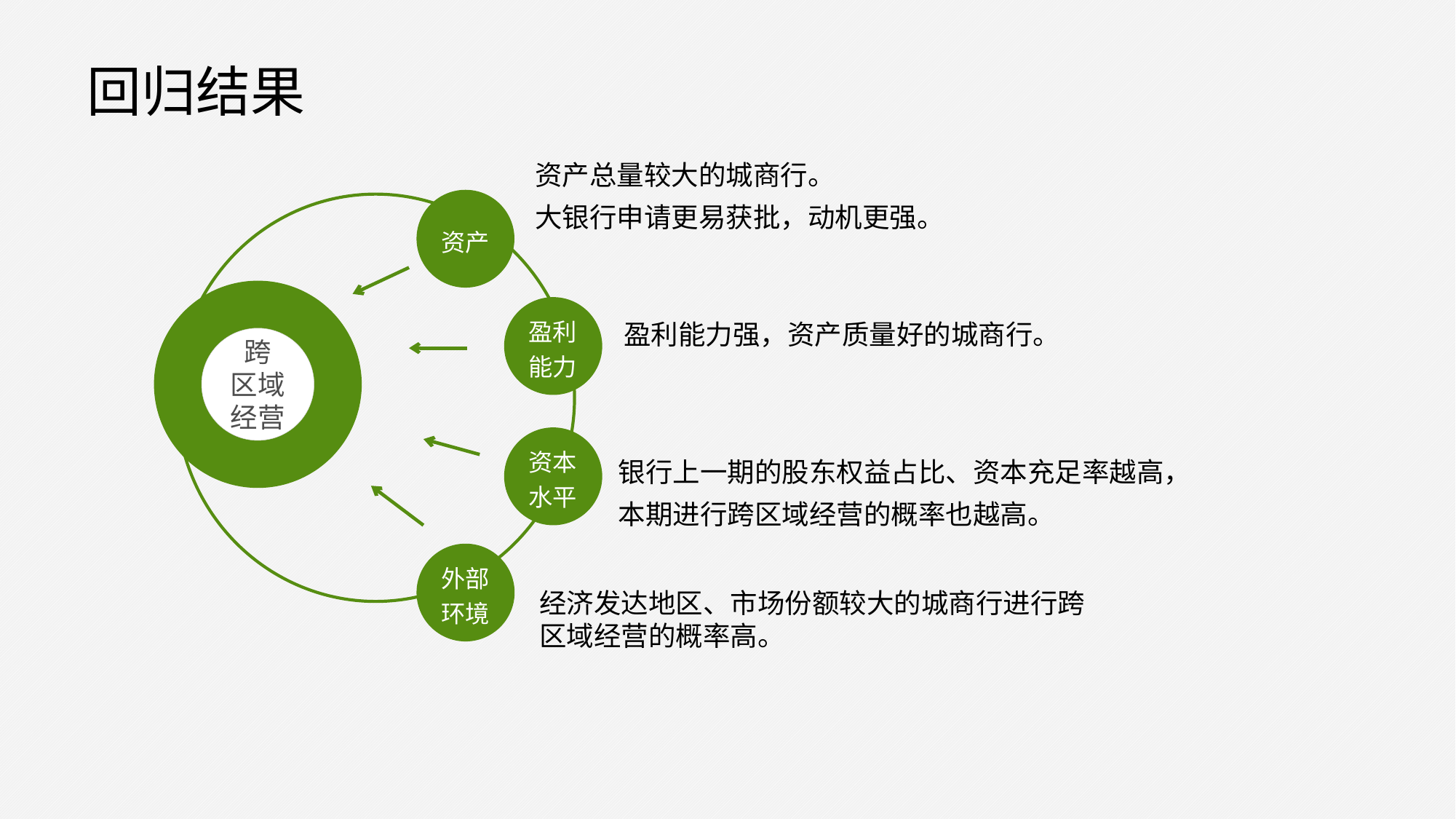

回归结果
资产总量较大的城商行。
大银行申请更易获批，动机更强。
资产

跨
区域
经营
盈利能力
盈利能力强，资产质量好的城商行。
资本水平
银行上一期的股东权益占比、资本充足率越高，本期进行跨区域经营的概率也越高。
外部环境
经济发达地区、市场份额较大的城商行进行跨区域经营的概率高。